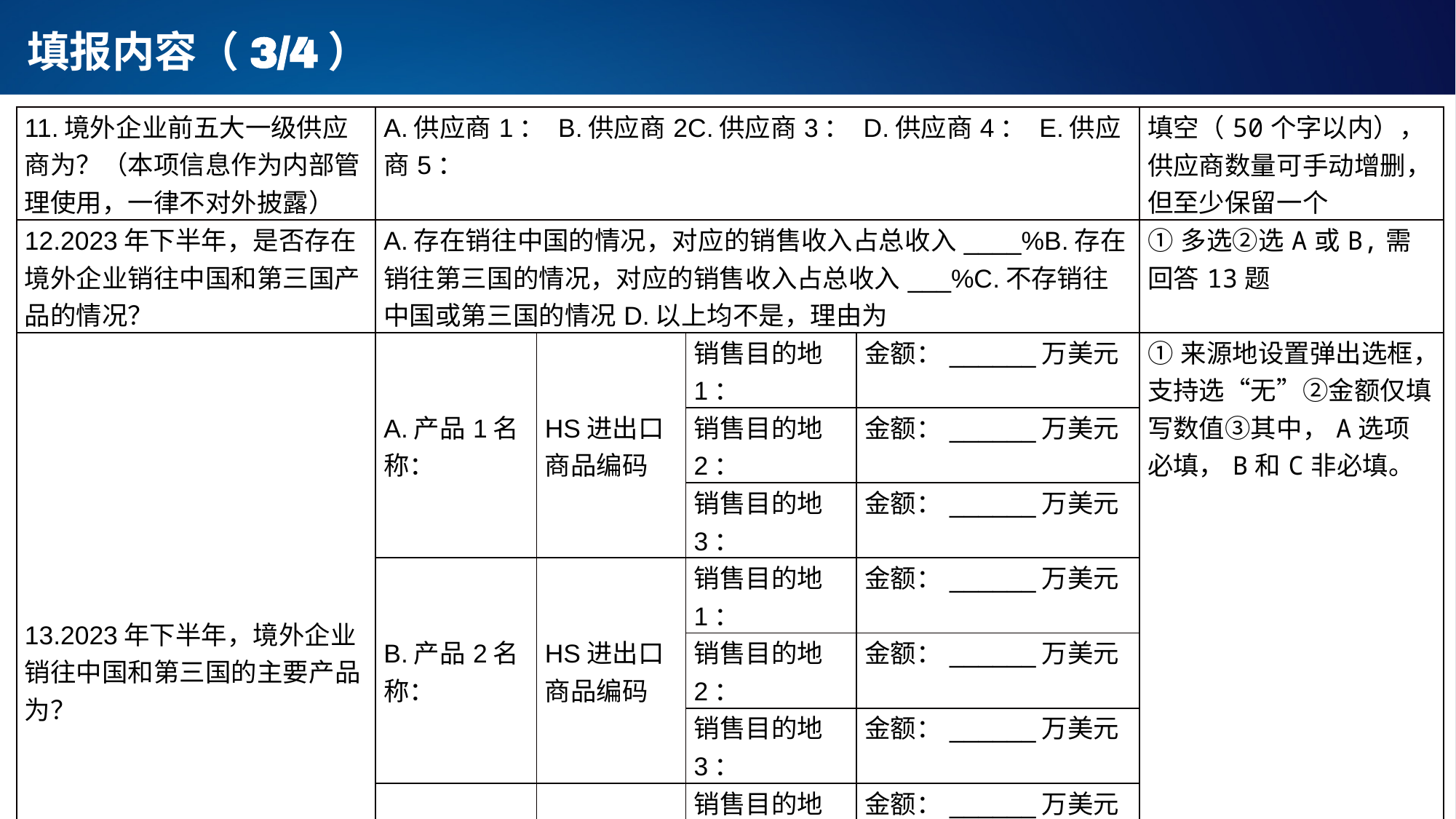

# 填报内容（3/4）
| 11.境外企业前五大一级供应商为？（本项信息作为内部管理使用，一律不对外披露） | A.供应商1： B.供应商2C.供应商3： D.供应商4： E.供应商5： |  |  |  | 填空（50个字以内），供应商数量可手动增删，但至少保留一个 |
| --- | --- | --- | --- | --- | --- |
| 12.2023年下半年，是否存在境外企业销往中国和第三国产品的情况？ | A.存在销往中国的情况，对应的销售收入占总收入\_\_\_\_%B.存在销往第三国的情况，对应的销售收入占总收入\_\_\_%C.不存销往中国或第三国的情况D.以上均不是，理由为 |  |  |  | ①多选②选A或B,需回答13题 |
| 13.2023年下半年，境外企业销往中国和第三国的主要产品为？ | A.产品1名称： | HS进出口商品编码 | 销售目的地1： | 金额：\_\_\_\_\_\_万美元 | ①来源地设置弹出选框，支持选“无”②金额仅填写数值③其中，A选项必填，B和C非必填。 |
|  |  |  | 销售目的地2： | 金额：\_\_\_\_\_\_万美元 |  |
|  |  |  | 销售目的地3： | 金额：\_\_\_\_\_\_万美元 |  |
|  | B.产品2名称： | HS进出口商品编码 | 销售目的地1： | 金额：\_\_\_\_\_\_万美元 |  |
|  |  |  | 销售目的地2： | 金额：\_\_\_\_\_\_万美元 |  |
|  |  |  | 销售目的地3： | 金额：\_\_\_\_\_\_万美元 |  |
|  | C.产品3名称： | HS进出口商品编码 | 销售目的地1： | 金额：\_\_\_\_\_\_万美元 |  |
|  |  |  | 销售目的地2： | 金额：\_\_\_\_\_\_万美元 |  |
|  |  |  | 销售目的地3： | 金额：\_\_\_\_\_\_万美元 |  |
| 14.境外企业前五大直接客户为？（本项信息作为内部管理使用，一律不对外披露） | A.客户1： B.客户2：C.客户3： D.客户4：E.客户5： |  |  |  | 填空（50个字以内），客户数量可手动增删，但至少保留一个 |